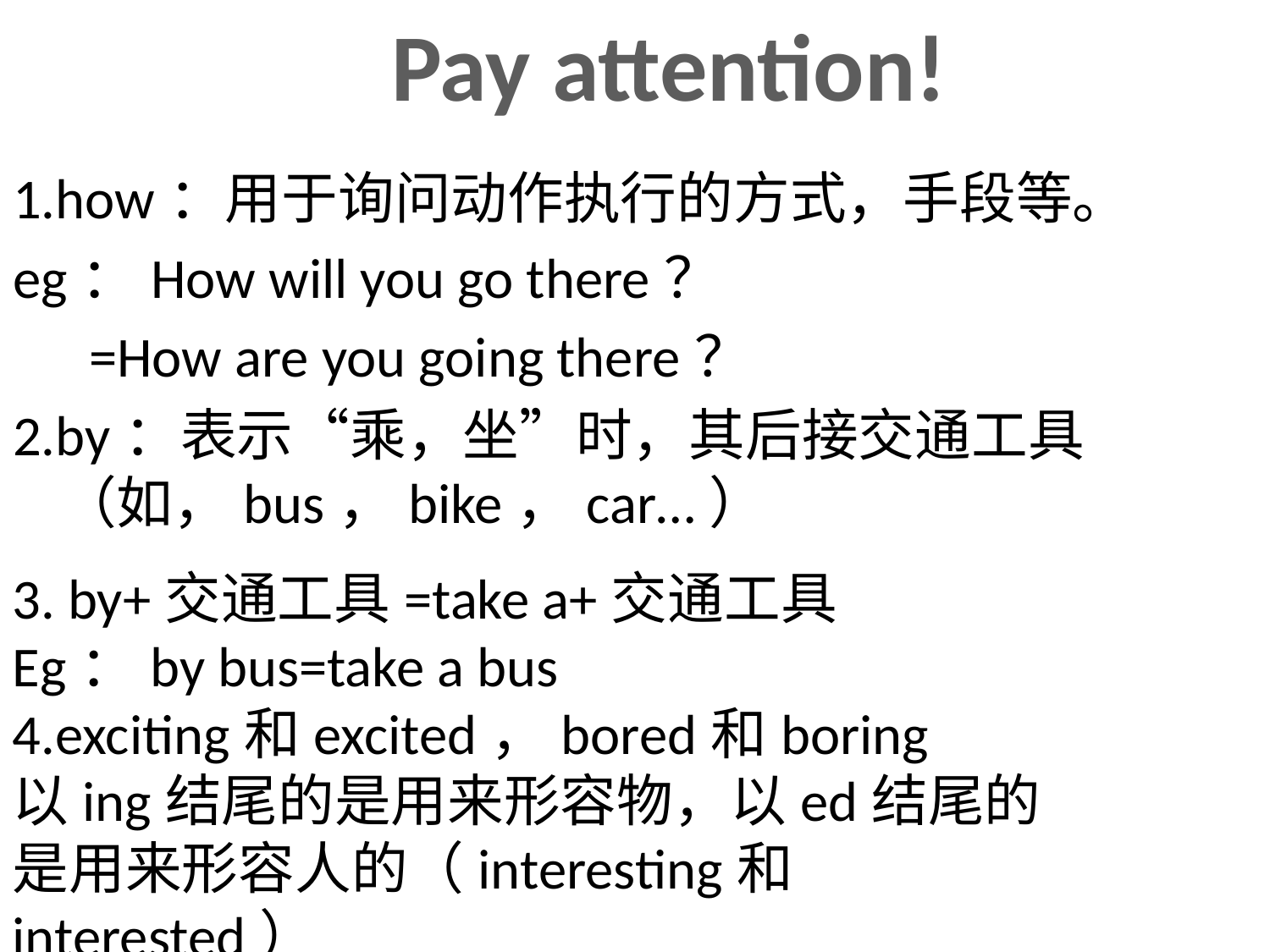

Pay attention!
1.how：用于询问动作执行的方式，手段等。
eg：How will you go there？
      =How are you going there？
2.by：表示“乘，坐”时，其后接交通工具（如，bus，bike，car…）

3. by+交通工具=take a+交通工具
Eg：by bus=take a bus
4.exciting和excited，bored和boring
以ing结尾的是用来形容物，以ed结尾的是用来形容人的（interesting和interested）